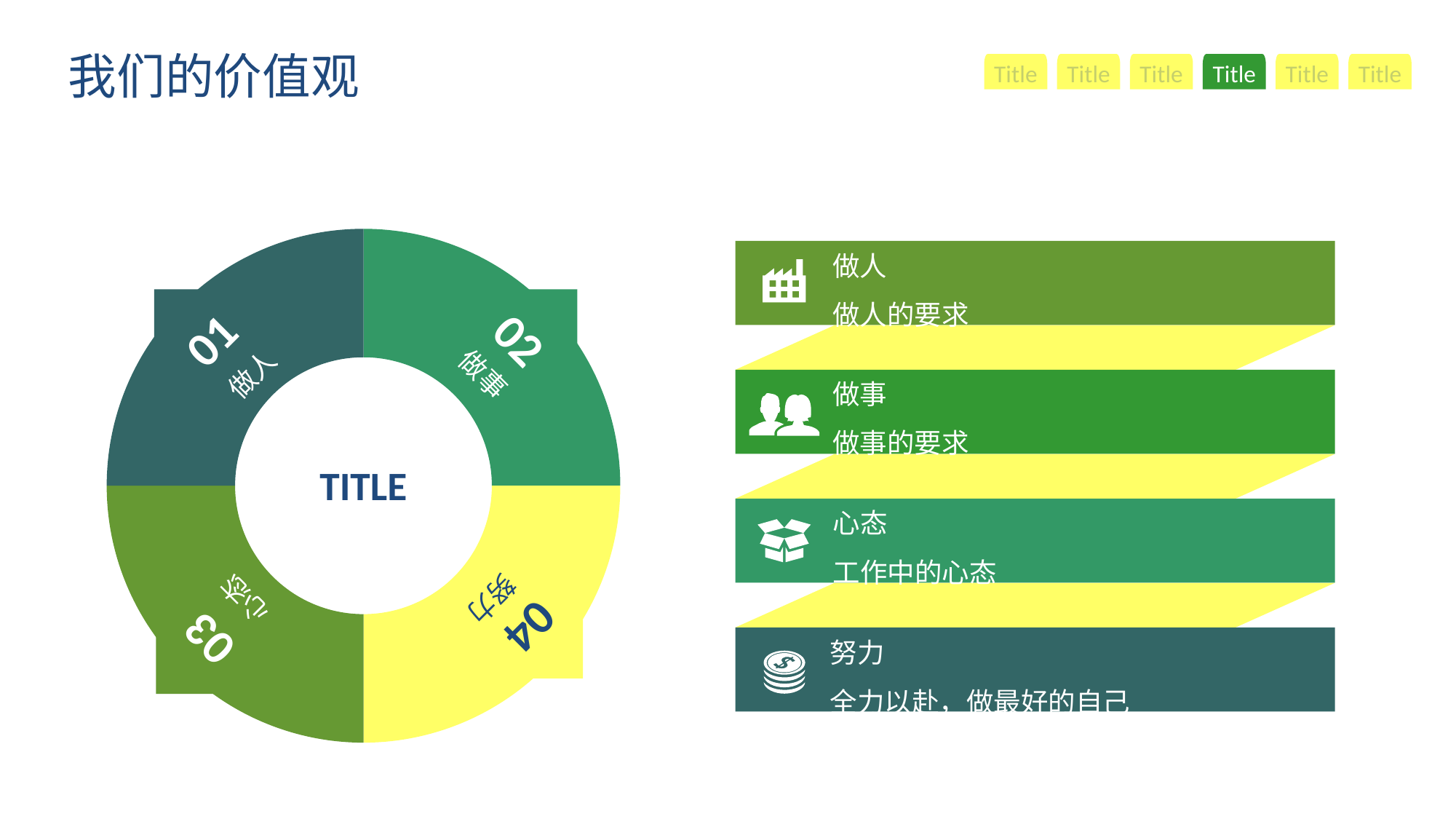

我们的价值观

Title
Title
Title
Title
Title
Title

### Chart

| Category | 销售额 |
|---|---|
| 第一季度 | 30.0 |
| 第二季度 | 30.0 |
| 第三季度 | 30.0 |
| 第四季度 | 30.0 |
做人
做人的要求

01
02

做事
做人
做事
做事的要求

TITLE
心态
工作中的心态

心态
努力

04

03

努力
全力以赴，做最好的自己